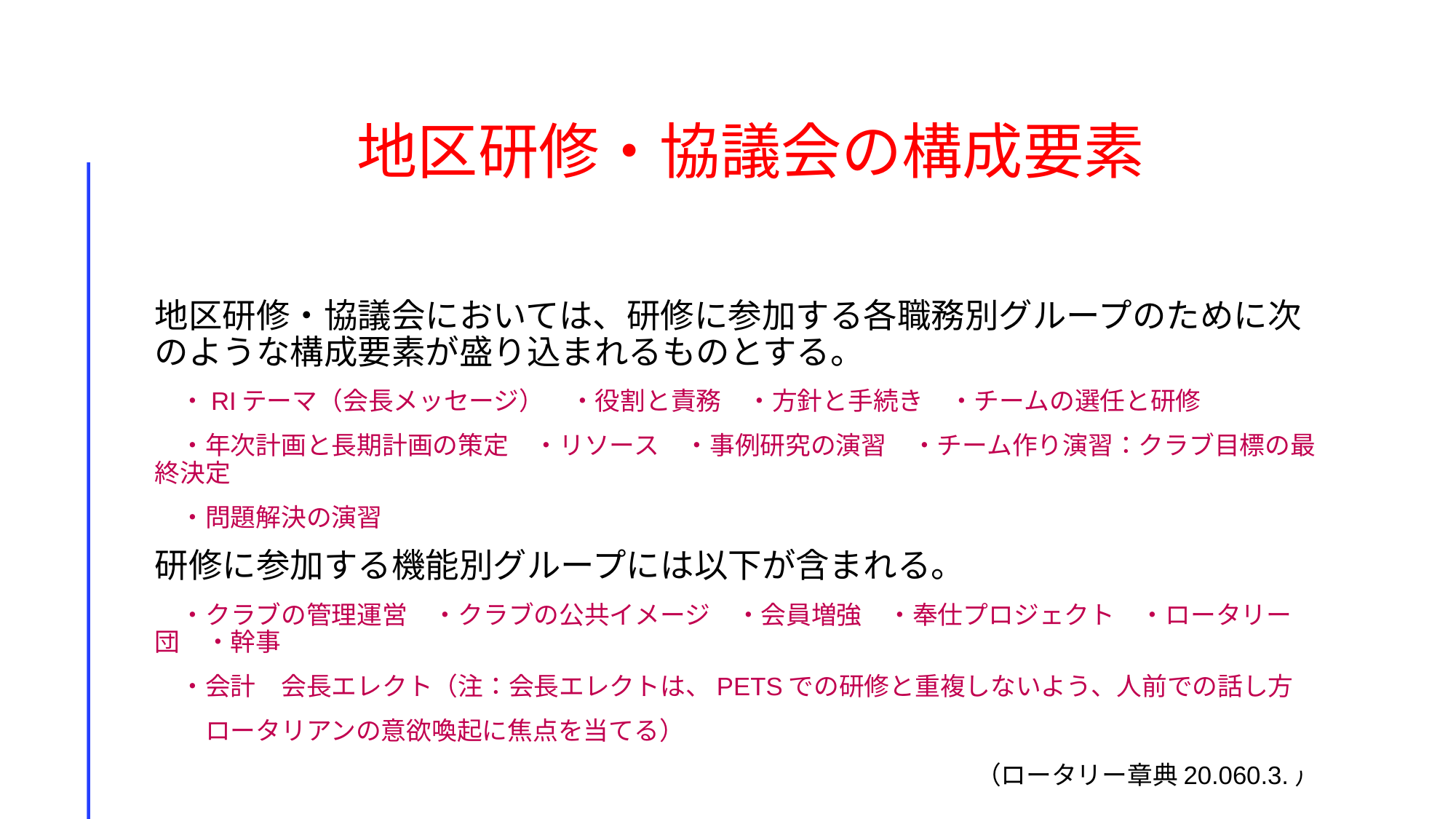

地区研修・協議会の構成要素

地区研修・協議会においては、研修に参加する各職務別グループのために次のような構成要素が盛り込まれるものとする。
　・RIテーマ（会長メッセージ）　・役割と責務　・方針と手続き　・チームの選任と研修
　・年次計画と長期計画の策定　・リソース　・事例研究の演習　・チーム作り演習：クラブ目標の最終決定
　・問題解決の演習
研修に参加する機能別グループには以下が含まれる。
　・クラブの管理運営　・クラブの公共イメージ　・会員増強　・奉仕プロジェクト　・ロータリー財団　・幹事
　・会計　会長エレクト（注：会長エレクトは、PETSでの研修と重複しないよう、人前での話し方と
　　ロータリアンの意欲喚起に焦点を当てる）
（ロータリー章典20.060.3.）